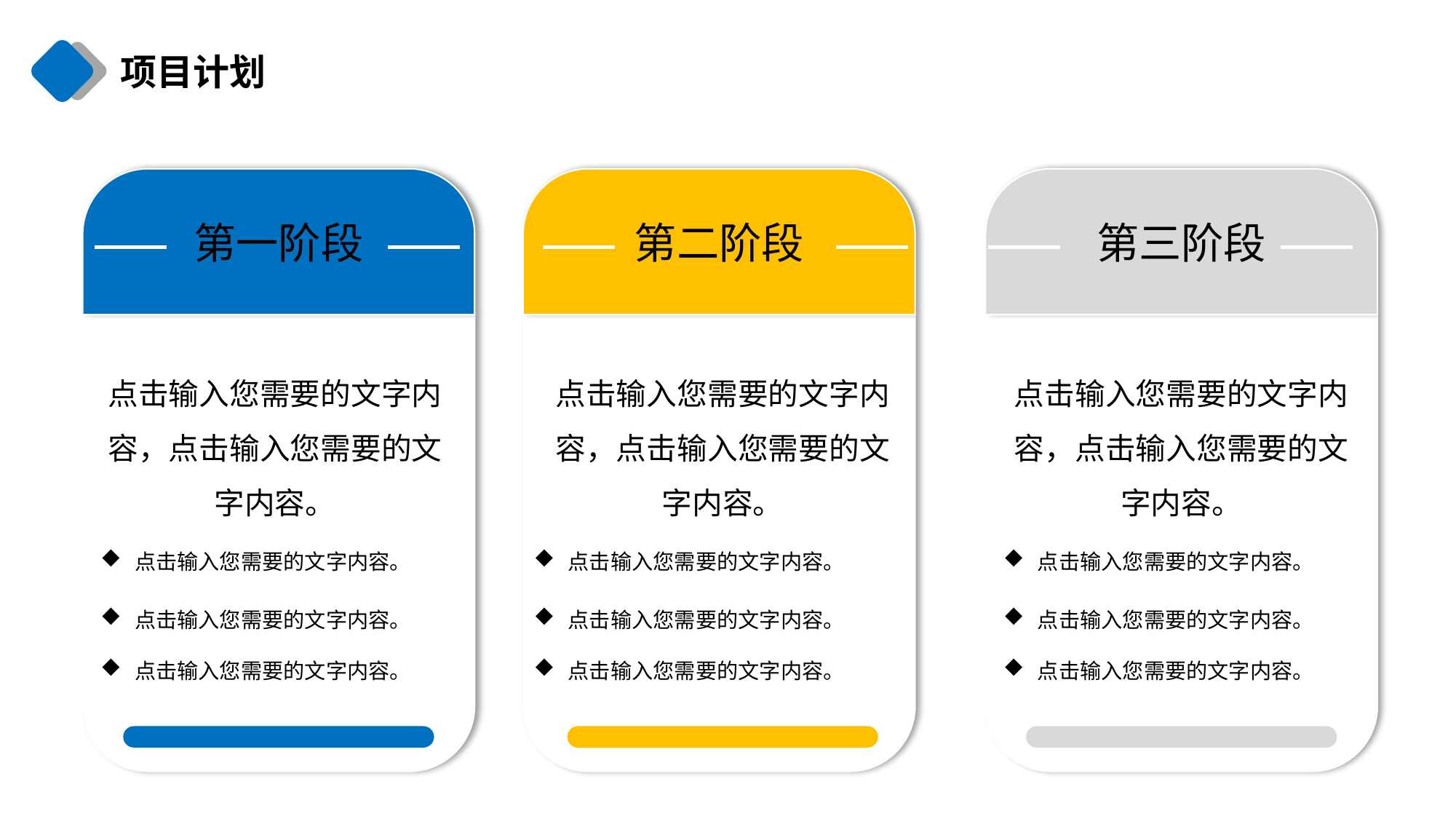

项目计划

第一阶段
第二阶段
第三阶段

点击输入您需要的文字内容，点击输入您需要的文字内容。
点击输入您需要的文字内容，点击输入您需要的文字内容。
点击输入您需要的文字内容，点击输入您需要的文字内容。
点击输入您需要的文字内容。
点击输入您需要的文字内容。
点击输入您需要的文字内容。
点击输入您需要的文字内容。
点击输入您需要的文字内容。
点击输入您需要的文字内容。
点击输入您需要的文字内容。
点击输入您需要的文字内容。
点击输入您需要的文字内容。